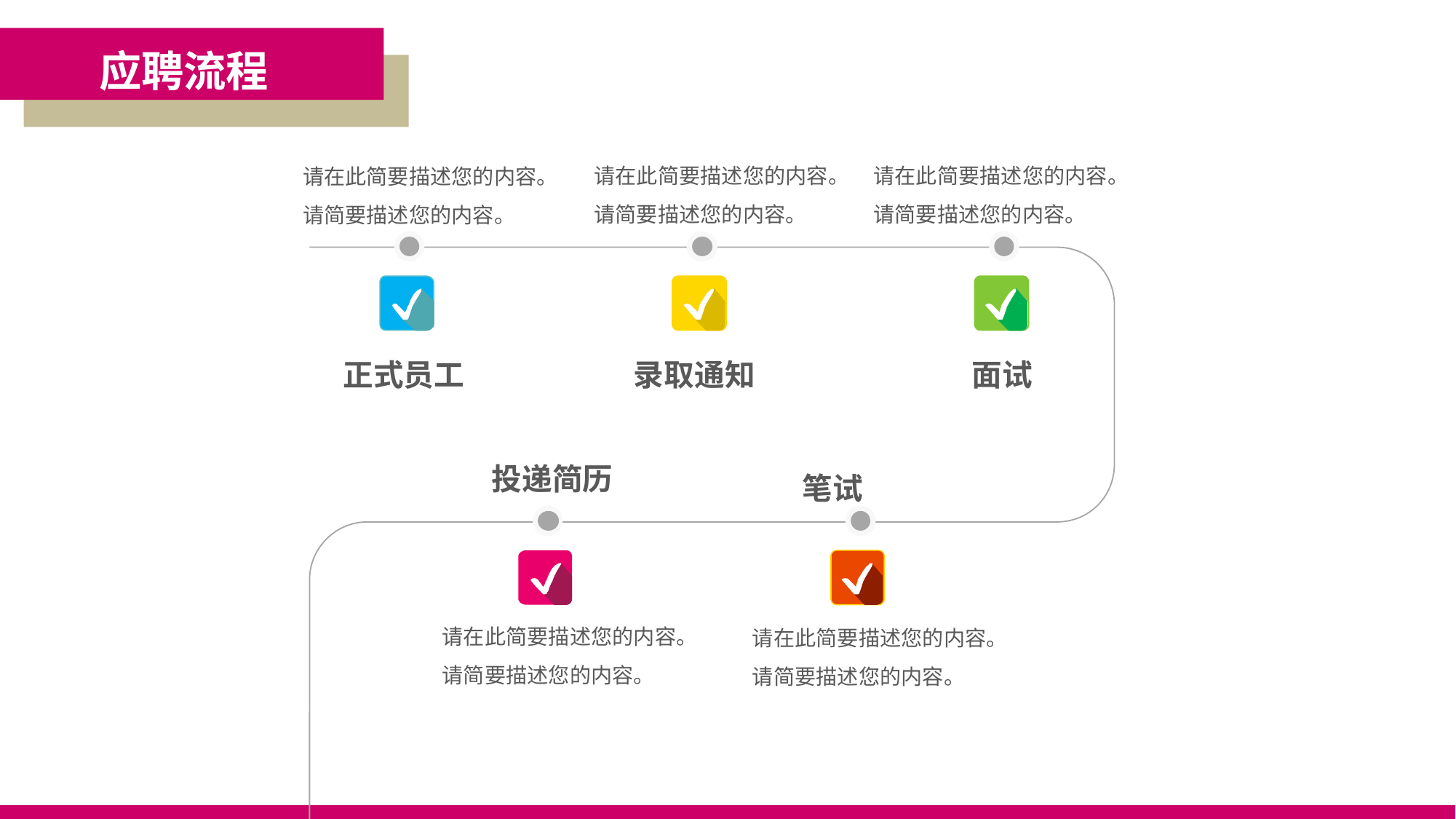

应聘流程
请在此简要描述您的内容。请简要描述您的内容。
请在此简要描述您的内容。请简要描述您的内容。
请在此简要描述您的内容。请简要描述您的内容。

正式员工
录取通知
面试
投递简历
笔试

请在此简要描述您的内容。请简要描述您的内容。

请在此简要描述您的内容。请简要描述您的内容。